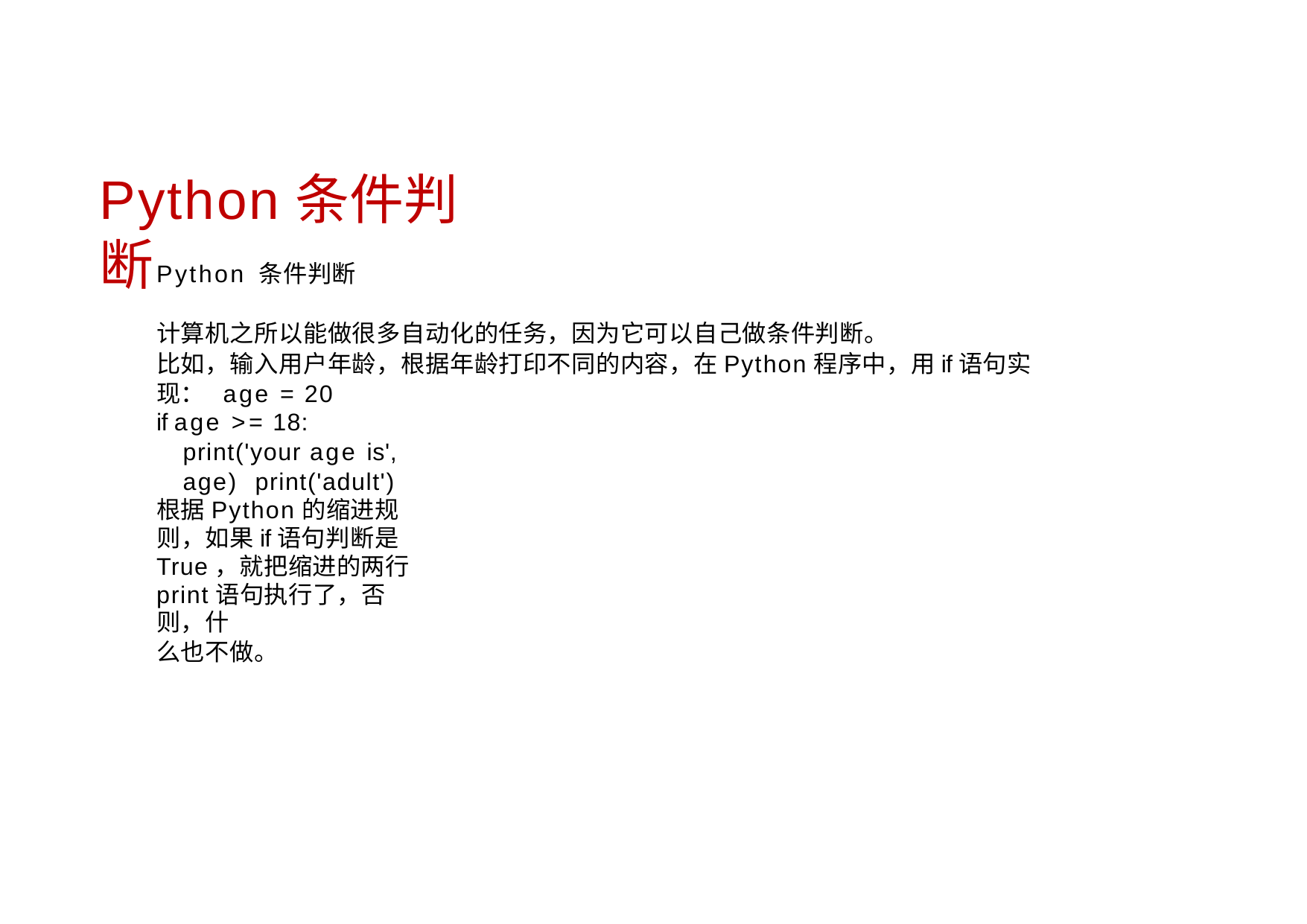

# Python条件判断
Python 条件判断

计算机之所以能做很多自动化的任务，因为它可以自己做条件判断。
比如，输入用户年龄，根据年龄打印不同的内容，在Python程序中，用if语句实现：  age = 20
if age >= 18:
print('your age is', age)  print('adult')
根据Python的缩进规则，如果if语句判断是True，就把缩进的两行print语句执行了，否则，什
么也不做。